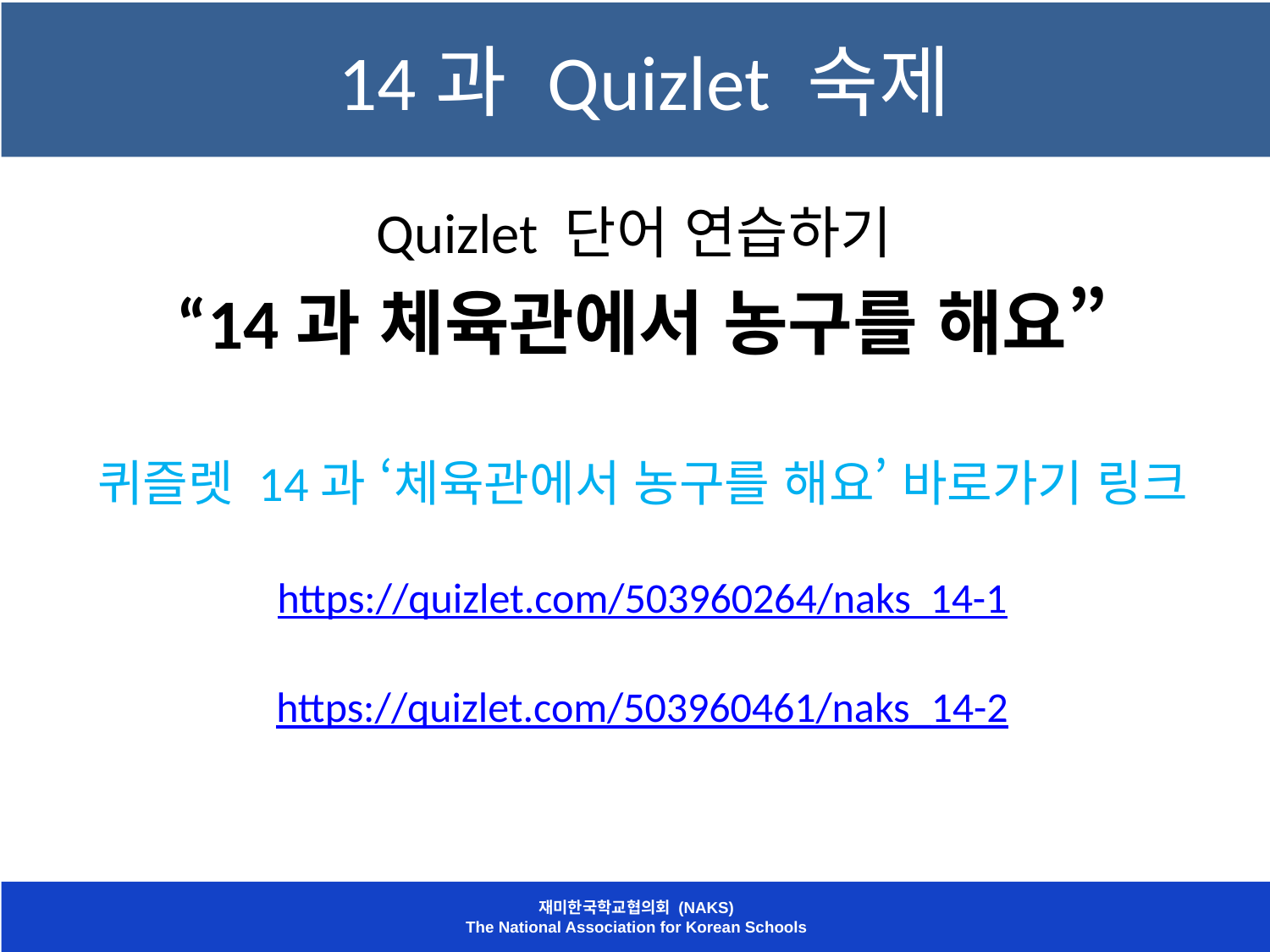

# 14과 Quizlet 숙제

Quizlet 단어 연습하기
“14과 체육관에서 농구를 해요”

퀴즐렛 14과 ‘체육관에서 농구를 해요’ 바로가기 링크
https://quizlet.com/503960264/naks  14-1
https://quizlet.com/503960461/naks_14-2

재미한국학교협의회 (NAKS)
The National Association for Korean Schools